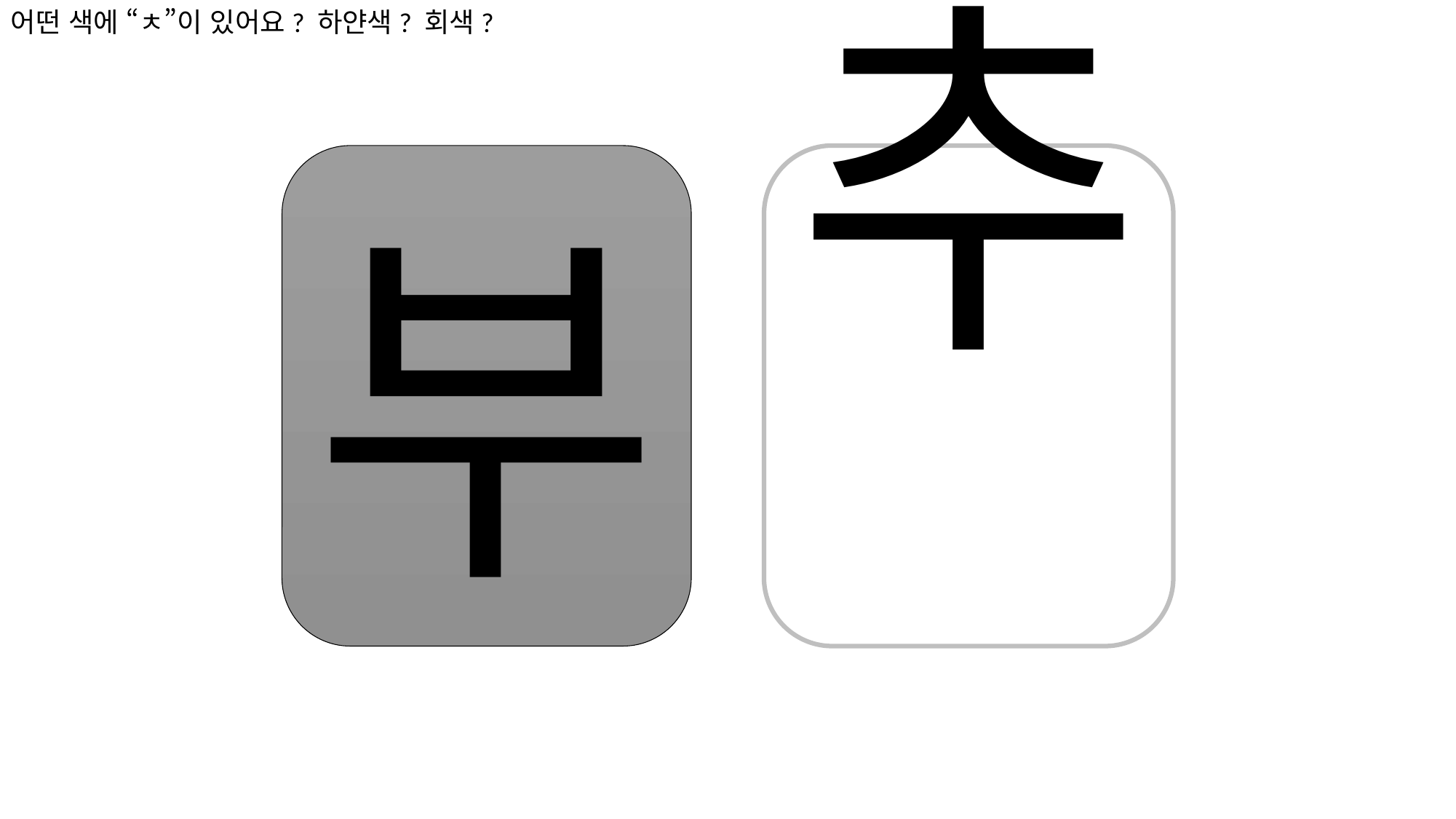

어떤 색에 “ㅊ”이 있어요? 하얀색? 회색?
부
추